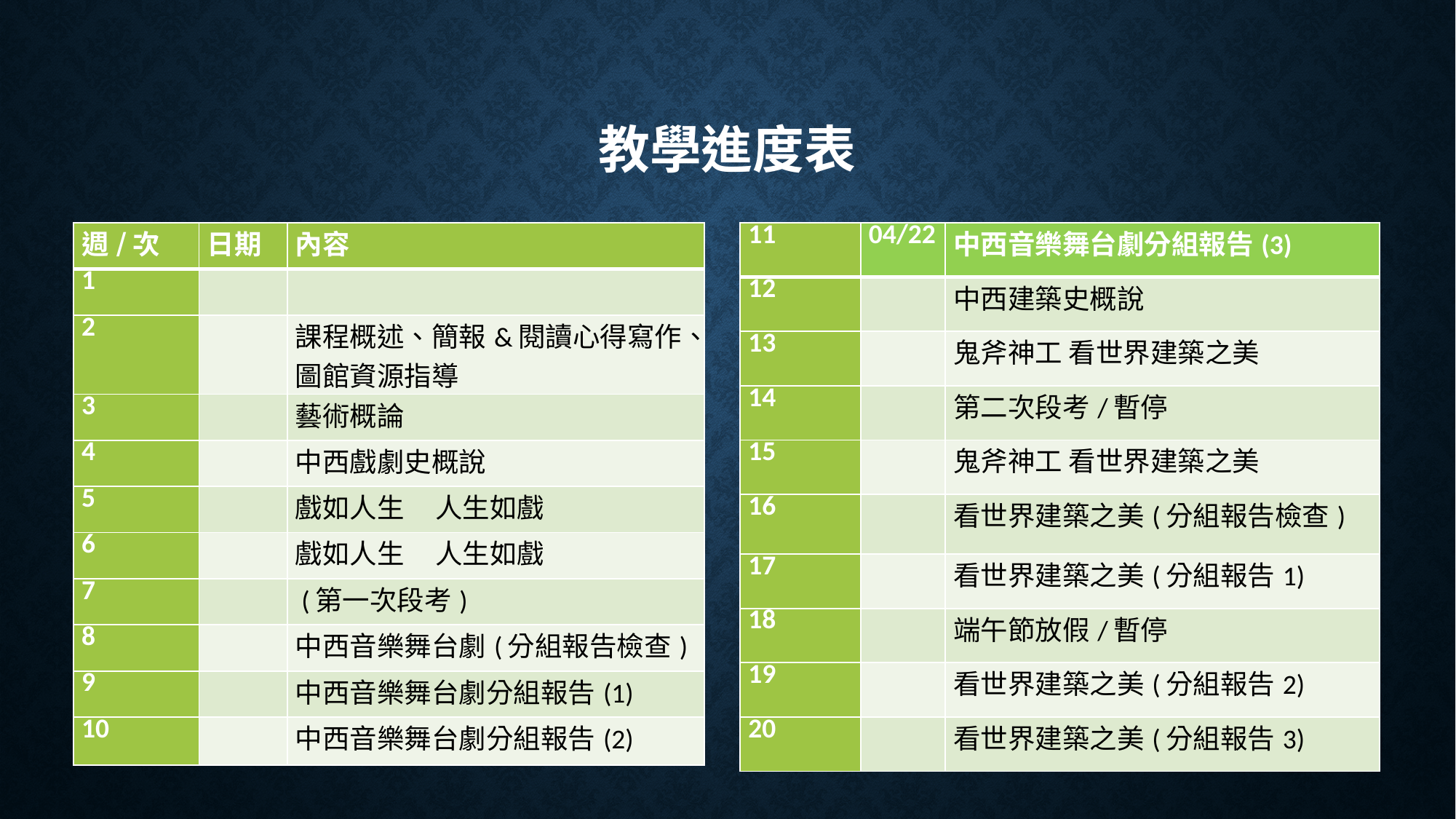

# 教學進度表
| 週/次 | 日期 | 內容 |
| --- | --- | --- |
| 1 |  |  |
| 2 |  | 課程概述、簡報&閱讀心得寫作、圖館資源指導 |
| 3 |  | 藝術概論 |
| 4 |  | 中西戲劇史概說 |
| 5 |  | 戲如人生 人生如戲 |
| 6 |  | 戲如人生 人生如戲 |
| 7 |  | (第一次段考) |
| 8 |  | 中西音樂舞台劇(分組報告檢查) |
| 9 |  | 中西音樂舞台劇分組報告(1) |
| 10 |  | 中西音樂舞台劇分組報告(2) |
| 11 | 04/22 | 中西音樂舞台劇分組報告(3) |
| --- | --- | --- |
| 12 |  | 中西建築史概說 |
| 13 |  | 鬼斧神工 看世界建築之美 |
| 14 |  | 第二次段考/暫停 |
| 15 |  | 鬼斧神工 看世界建築之美 |
| 16 |  | 看世界建築之美(分組報告檢查) |
| 17 |  | 看世界建築之美(分組報告1) |
| 18 |  | 端午節放假/暫停 |
| 19 |  | 看世界建築之美(分組報告2) |
| 20 |  | 看世界建築之美(分組報告3) |